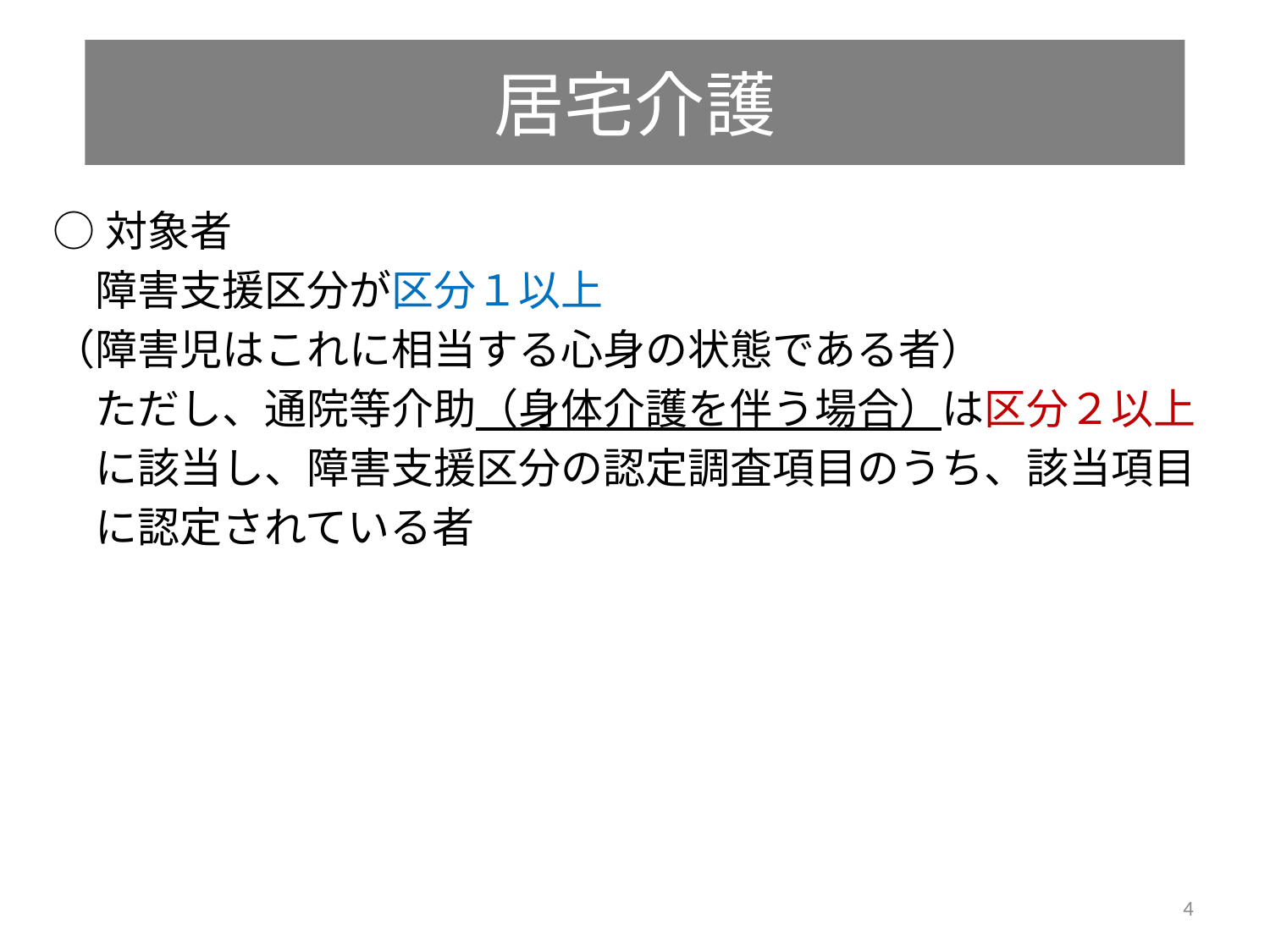

居宅介護
○対象者
　障害支援区分が区分１以上
（障害児はこれに相当する心身の状態である者）
　ただし、通院等介助（身体介護を伴う場合）は区分２以上
　に該当し、障害支援区分の認定調査項目のうち、該当項目
　に認定されている者

4